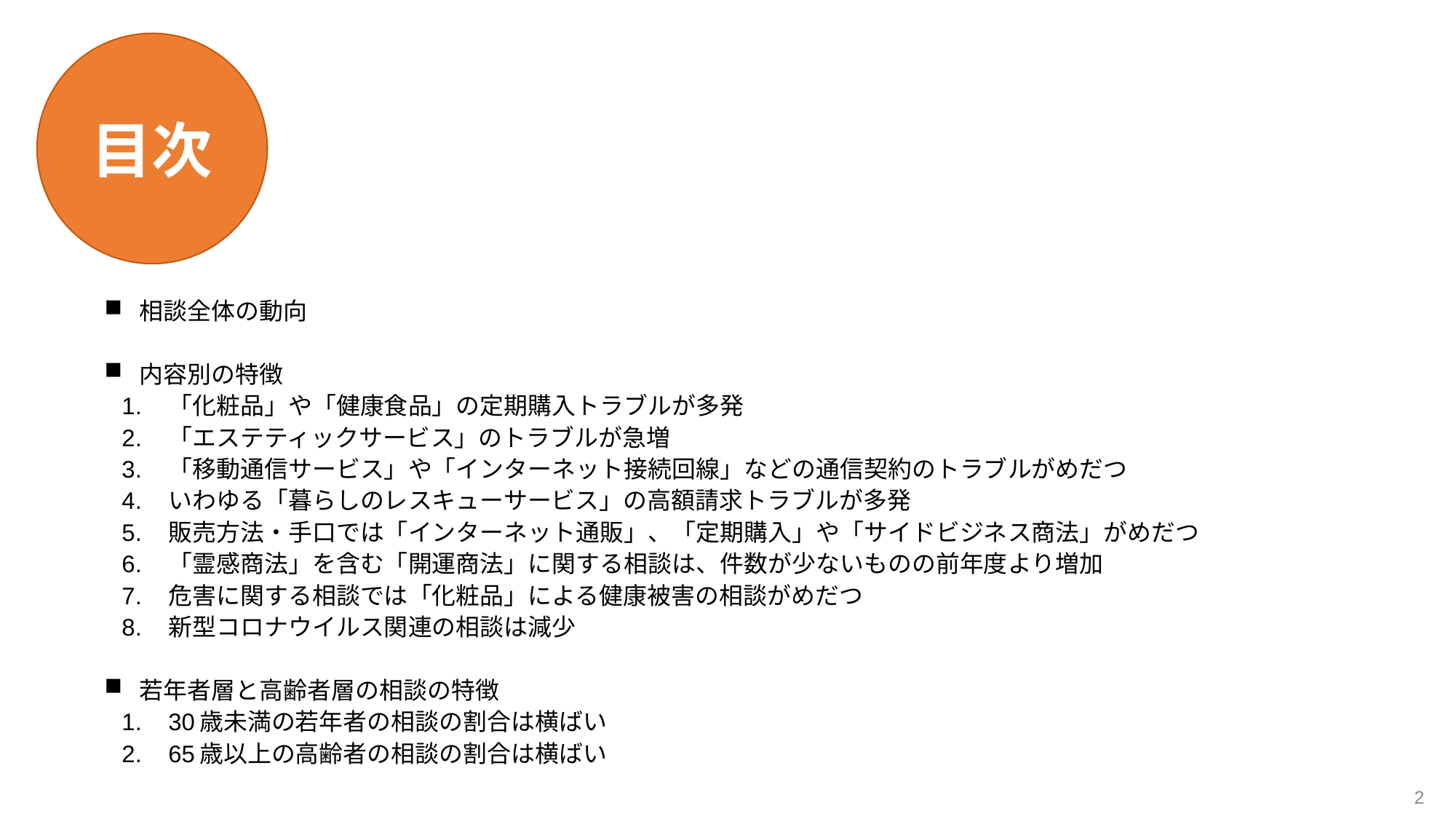

目次
相談全体の動向

内容別の特徴
「化粧品」や「健康食品」の定期購入トラブルが多発
「エステティックサービス」のトラブルが急増
「移動通信サービス」や「インターネット接続回線」などの通信契約のトラブルがめだつ
いわゆる「暮らしのレスキューサービス」の高額請求トラブルが多発
販売方法・手口では「インターネット通販」、「定期購入」や「サイドビジネス商法」がめだつ
「霊感商法」を含む「開運商法」に関する相談は、件数が少ないものの前年度より増加
危害に関する相談では「化粧品」による健康被害の相談がめだつ
新型コロナウイルス関連の相談は減少

若年者層と高齢者層の相談の特徴
30歳未満の若年者の相談の割合は横ばい
65歳以上の高齢者の相談の割合は横ばい
2